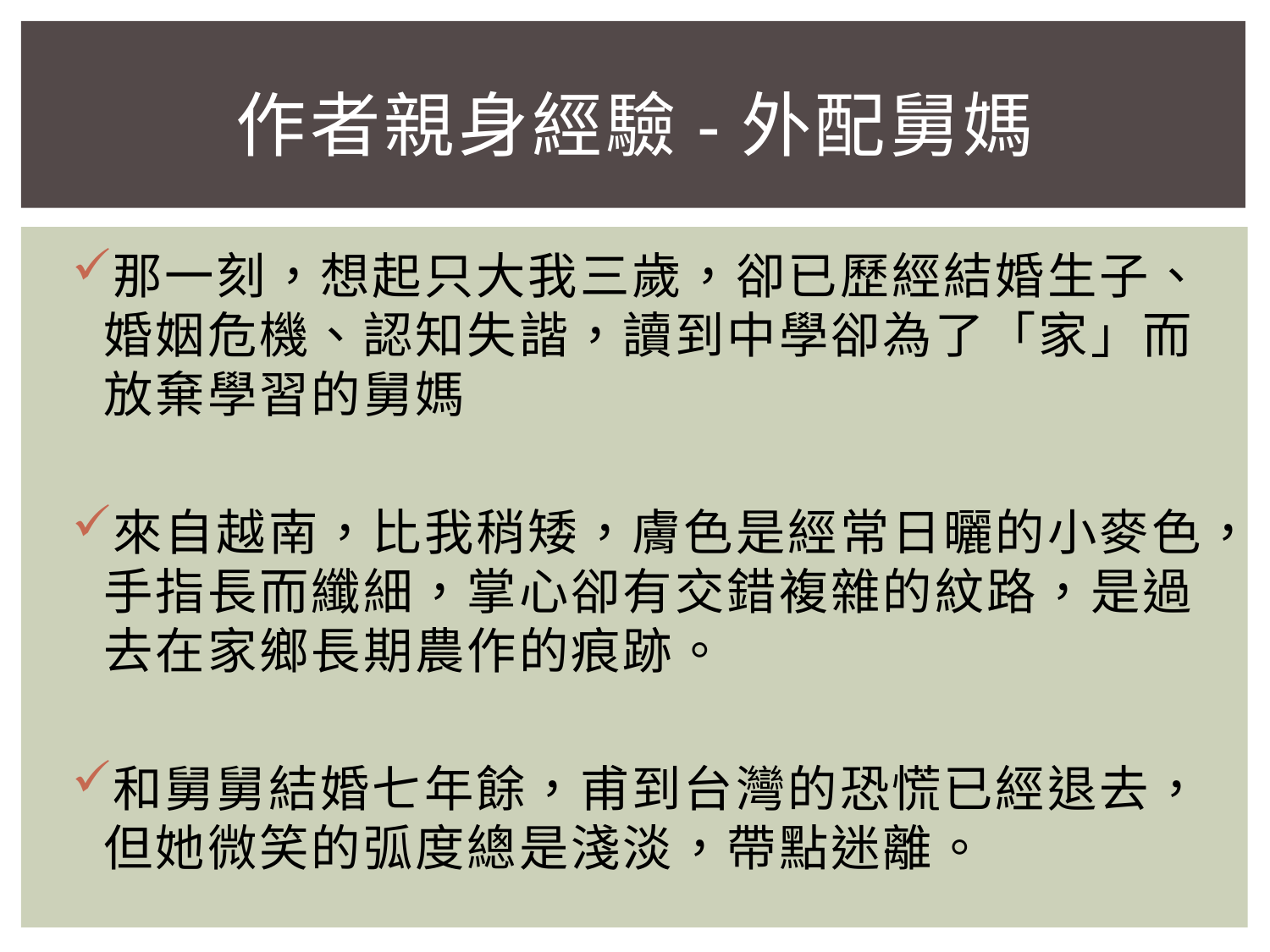

# 作者親身經驗-外配舅媽
那一刻，想起只大我三歲，卻已歷經結婚生子、婚姻危機、認知失諧，讀到中學卻為了「家」而放棄學習的舅媽

來自越南，比我稍矮，膚色是經常日曬的小麥色，手指長而纖細，掌心卻有交錯複雜的紋路，是過去在家鄉長期農作的痕跡。

和舅舅結婚七年餘，甫到台灣的恐慌已經退去，但她微笑的弧度總是淺淡，帶點迷離。